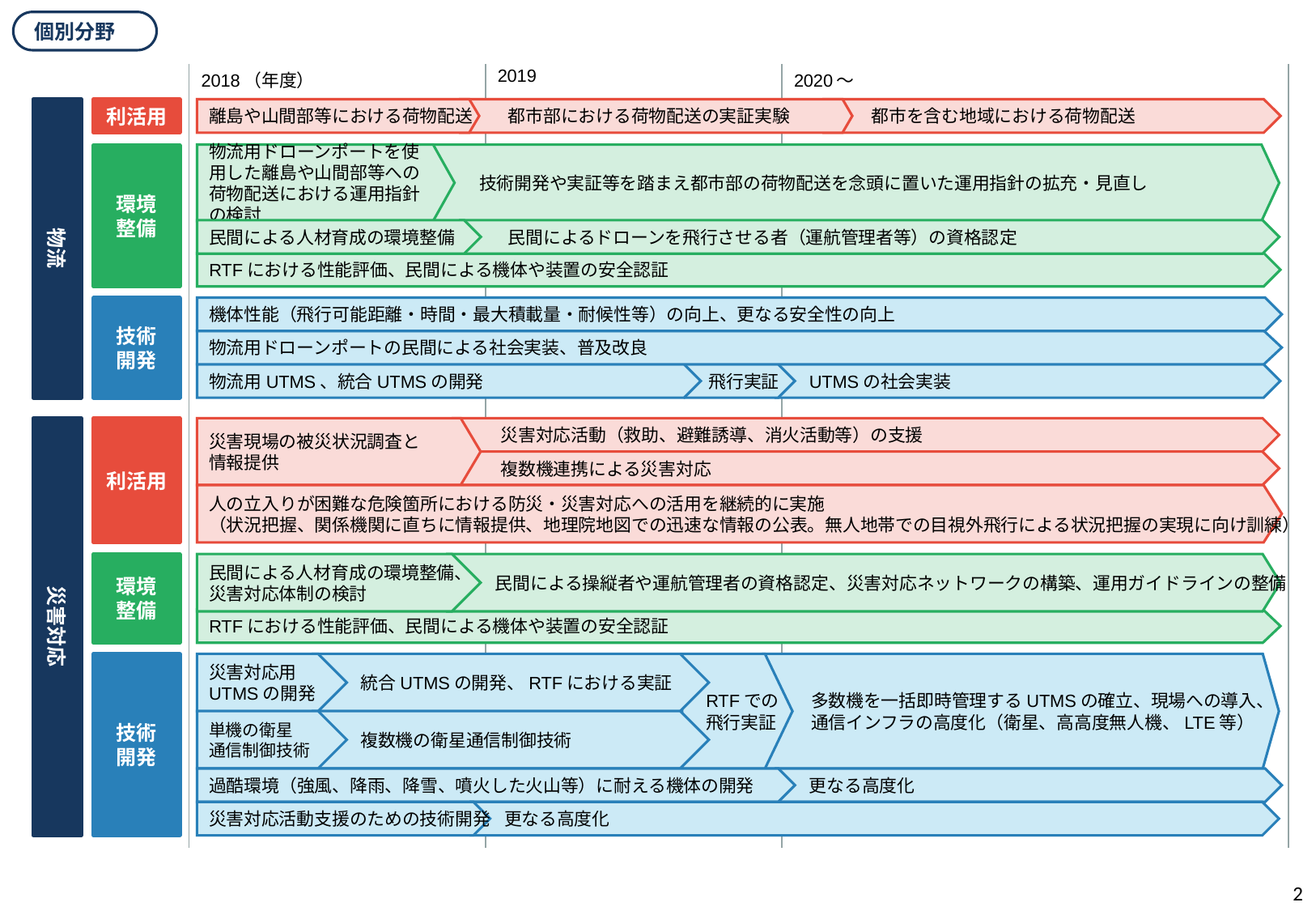

個別分野
| 2018（年度） | 2019 | 2020～ |
| --- | --- | --- |
物流
利活用
都市を含む地域における荷物配送
都市部における荷物配送の実証実験
離島や山間部等における荷物配送
物流用ドローンポートを使用した離島や山間部等への荷物配送における運用指針の検討
技術開発や実証等を踏まえ都市部の荷物配送を念頭に置いた運用指針の拡充・見直し
環境
整備
民間による人材育成の環境整備
民間によるドローンを飛行させる者（運航管理者等）の資格認定
RTFにおける性能評価、民間による機体や装置の安全認証
機体性能（飛行可能距離・時間・最大積載量・耐候性等）の向上、更なる安全性の向上
技術
開発
物流用ドローンポートの民間による社会実装、普及改良
物流用UTMS、統合UTMSの開発
飛行実証
UTMSの社会実装
災害対応
利活用
災害現場の被災状況調査と
情報提供
災害対応活動（救助、避難誘導、消火活動等）の支援
複数機連携による災害対応
人の立入りが困難な危険箇所における防災・災害対応への活用を継続的に実施
（状況把握、関係機関に直ちに情報提供、地理院地図での迅速な情報の公表。無人地帯での目視外飛行による状況把握の実現に向け訓練）
環境
整備
民間による人材育成の環境整備、
災害対応体制の検討
民間による操縦者や運航管理者の資格認定、災害対応ネットワークの構築、運用ガイドラインの整備
RTFにおける性能評価、民間による機体や装置の安全認証
技術
開発
多数機を一括即時管理するUTMSの確立、現場への導入、
通信インフラの高度化（衛星、高高度無人機、LTE等）
災害対応用
UTMSの開発
統合UTMSの開発、RTFにおける実証
RTFでの
飛行実証
単機の衛星
通信制御技術
複数機の衛星通信制御技術
過酷環境（強風、降雨、降雪、噴火した火山等）に耐える機体の開発
更なる高度化
災害対応活動支援のための技術開発
更なる高度化
2